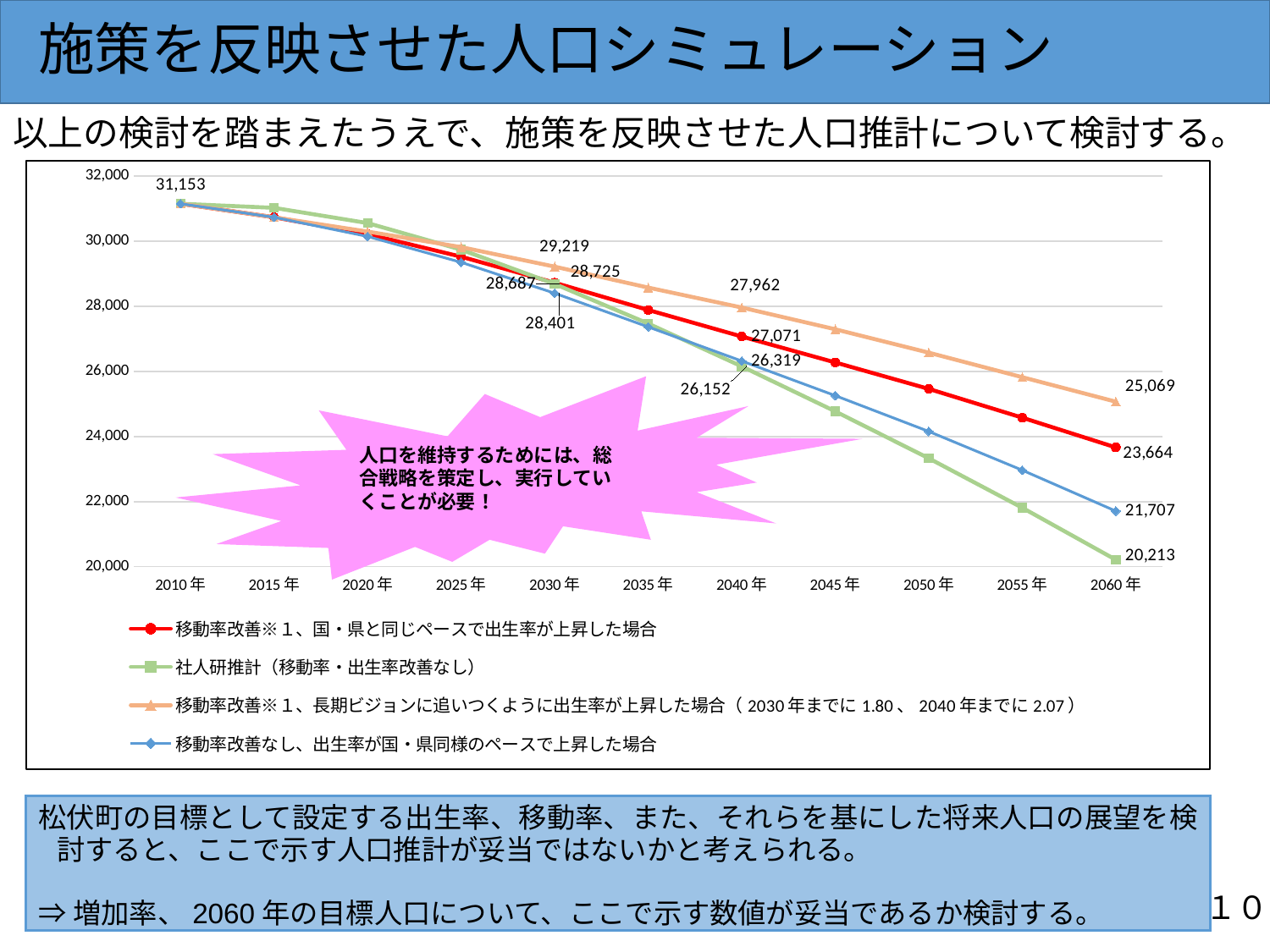

# 施策を反映させた人口シミュレーション
以上の検討を踏まえたうえで、施策を反映させた人口推計について検討する。

[unsupported chart]

人口を維持するためには、総合戦略を策定し、実行していくことが必要！
松伏町の目標として設定する出生率、移動率、また、それらを基にした将来人口の展望を検討すると、ここで示す人口推計が妥当ではないかと考えられる。

⇒増加率、2060年の目標人口について、ここで示す数値が妥当であるか検討する。
１０